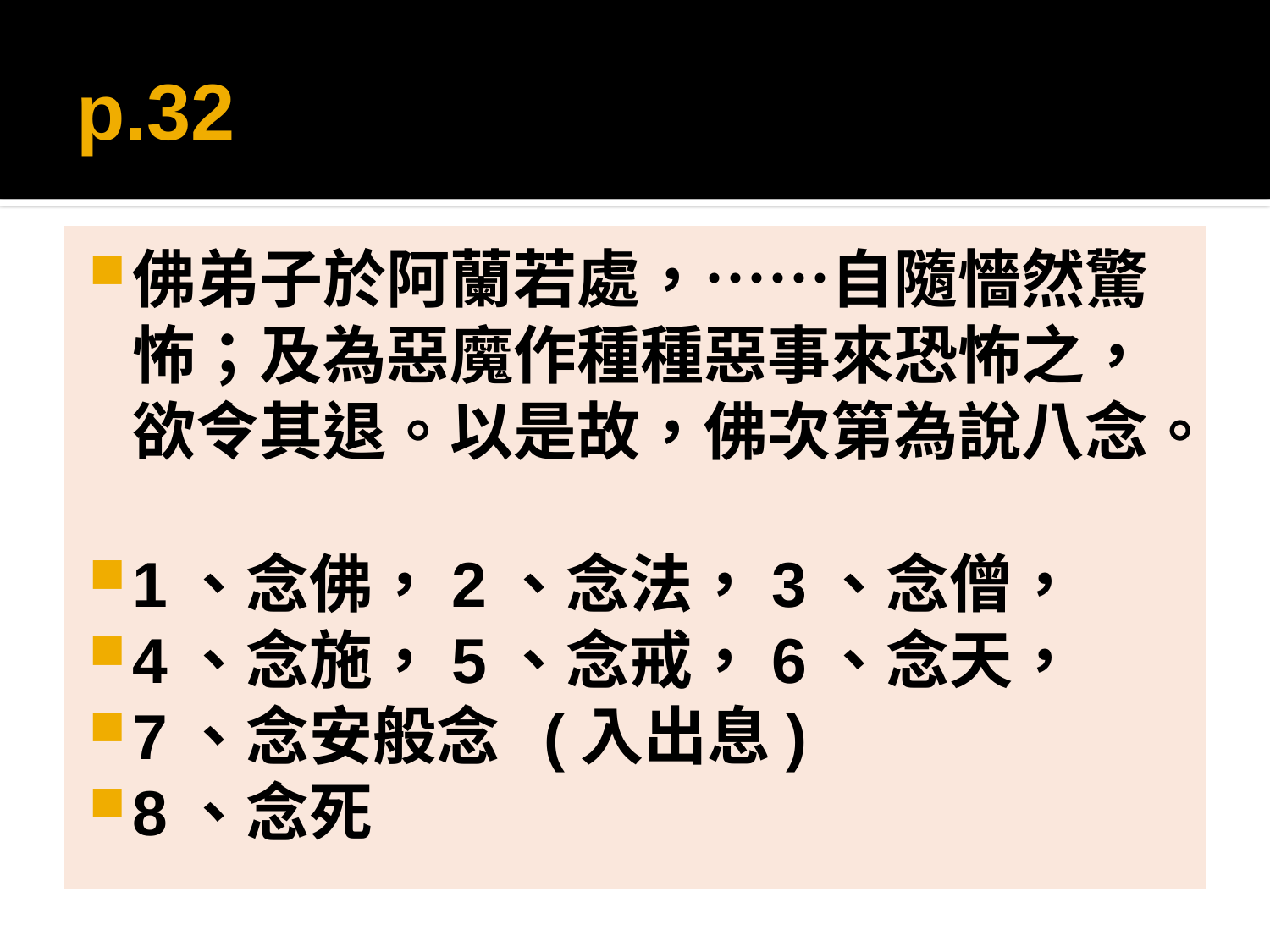

# p.32
佛弟子於阿蘭若處，……自隨懎然驚怖；及為惡魔作種種惡事來恐怖之，欲令其退。以是故，佛次第為說八念。

1、念佛，2、念法，3、念僧，
4、念施，5、念戒，6、念天，
7、念安般念  (入出息)
8、念死